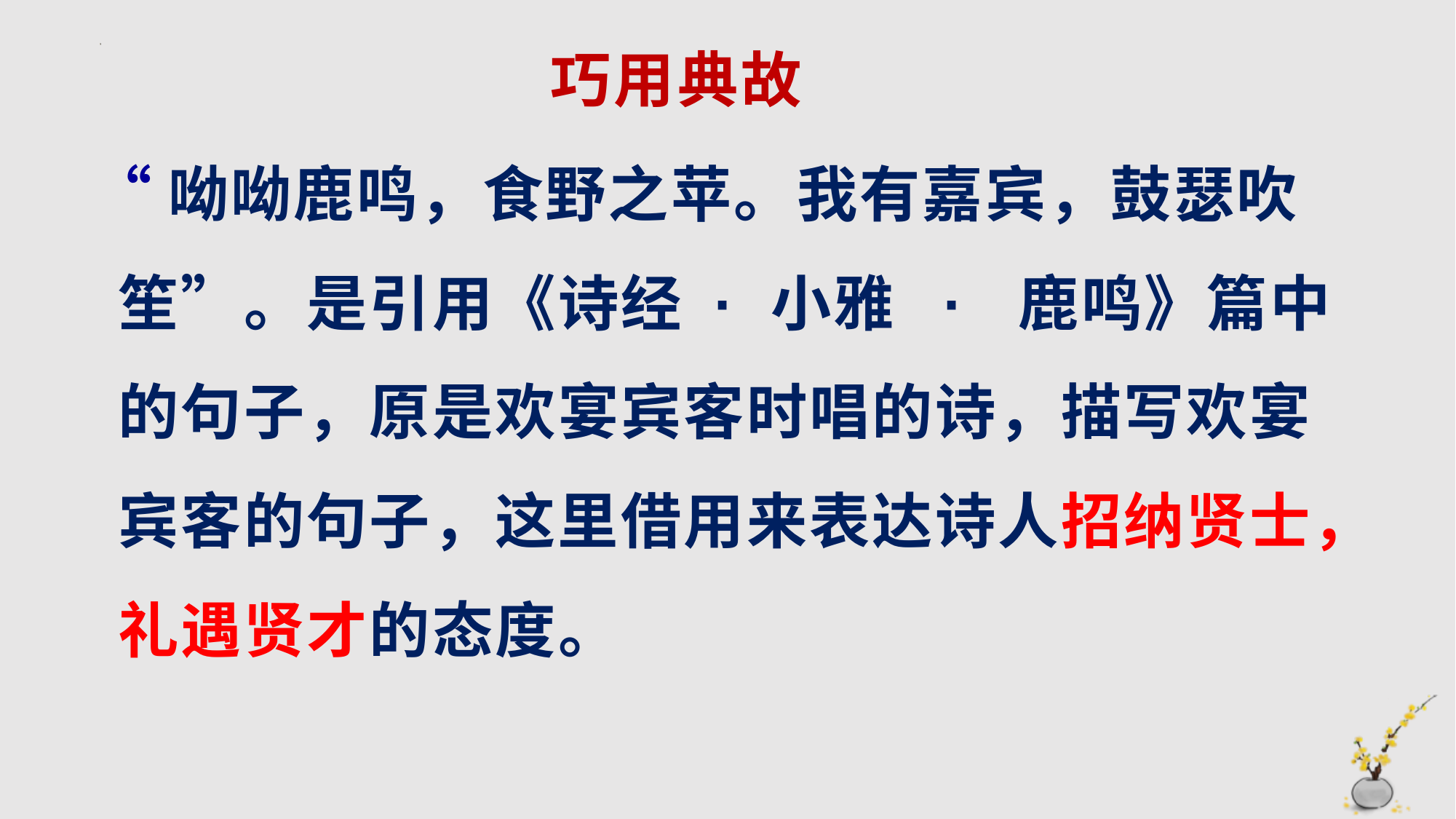

# 巧用典故
“呦呦鹿鸣，食野之苹。我有嘉宾，鼓瑟吹笙”。是引用《诗经 · 小雅  ·  鹿鸣》篇中的句子，原是欢宴宾客时唱的诗，描写欢宴宾客的句子，这里借用来表达诗人招纳贤士，礼遇贤才的态度。